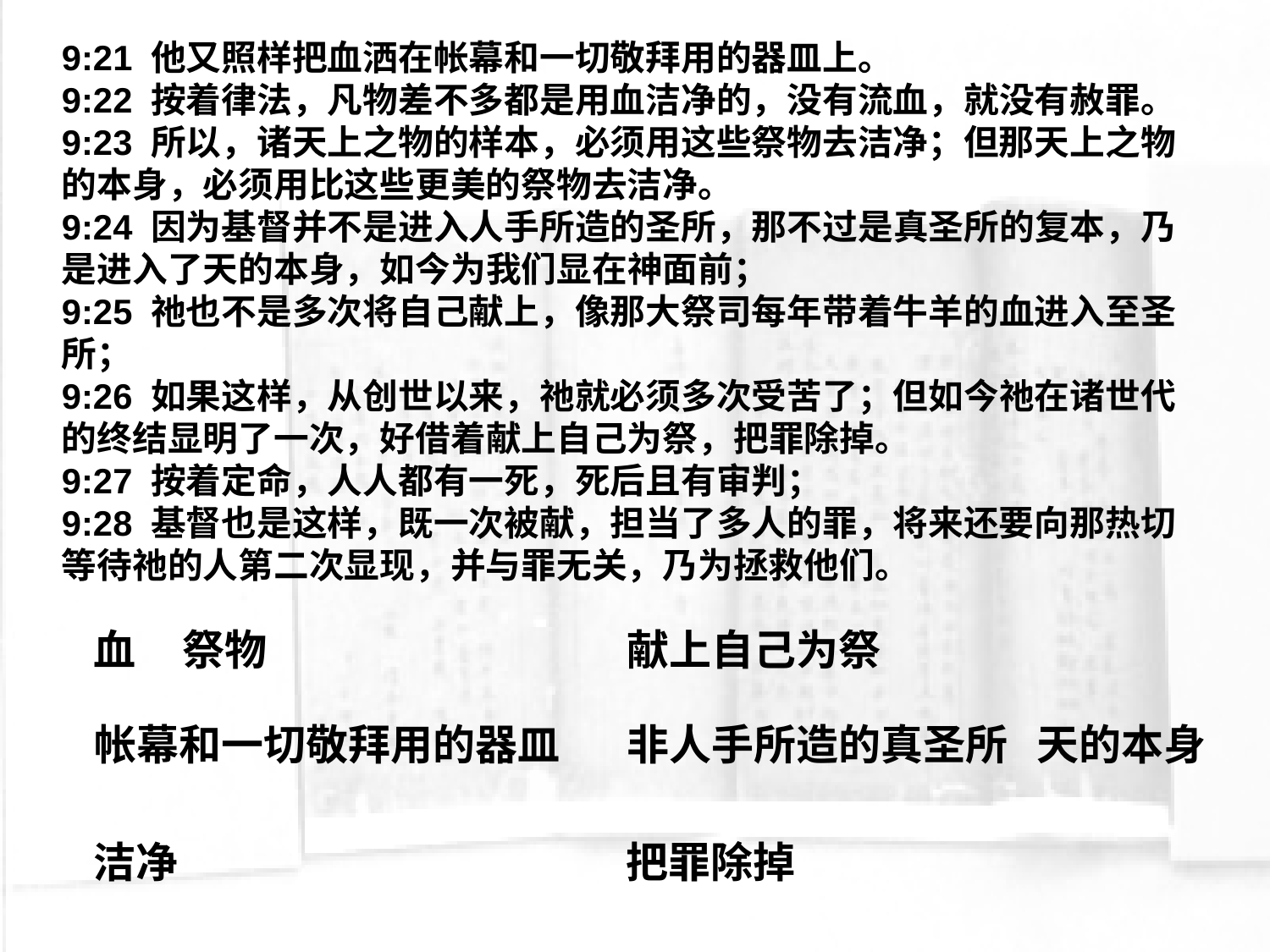

9:21 他又照样把血洒在帐幕和一切敬拜用的器皿上。
9:22 按着律法，凡物差不多都是用血洁净的，没有流血，就没有赦罪。
9:23 所以，诸天上之物的样本，必须用这些祭物去洁净；但那天上之物的本身，必须用比这些更美的祭物去洁净。
9:24 因为基督并不是进入人手所造的圣所，那不过是真圣所的复本，乃是进入了天的本身，如今为我们显在神面前；
9:25 祂也不是多次将自己献上，像那大祭司每年带着牛羊的血进入至圣所；
9:26 如果这样，从创世以来，祂就必须多次受苦了；但如今祂在诸世代的终结显明了一次，好借着献上自己为祭，把罪除掉。
9:27 按着定命，人人都有一死，死后且有审判；
9:28 基督也是这样，既一次被献，担当了多人的罪，将来还要向那热切等待祂的人第二次显现，并与罪无关，乃为拯救他们。
血
祭物
献上自己为祭
帐幕和一切敬拜用的器皿
非人手所造的真圣所
天的本身
洁净
把罪除掉